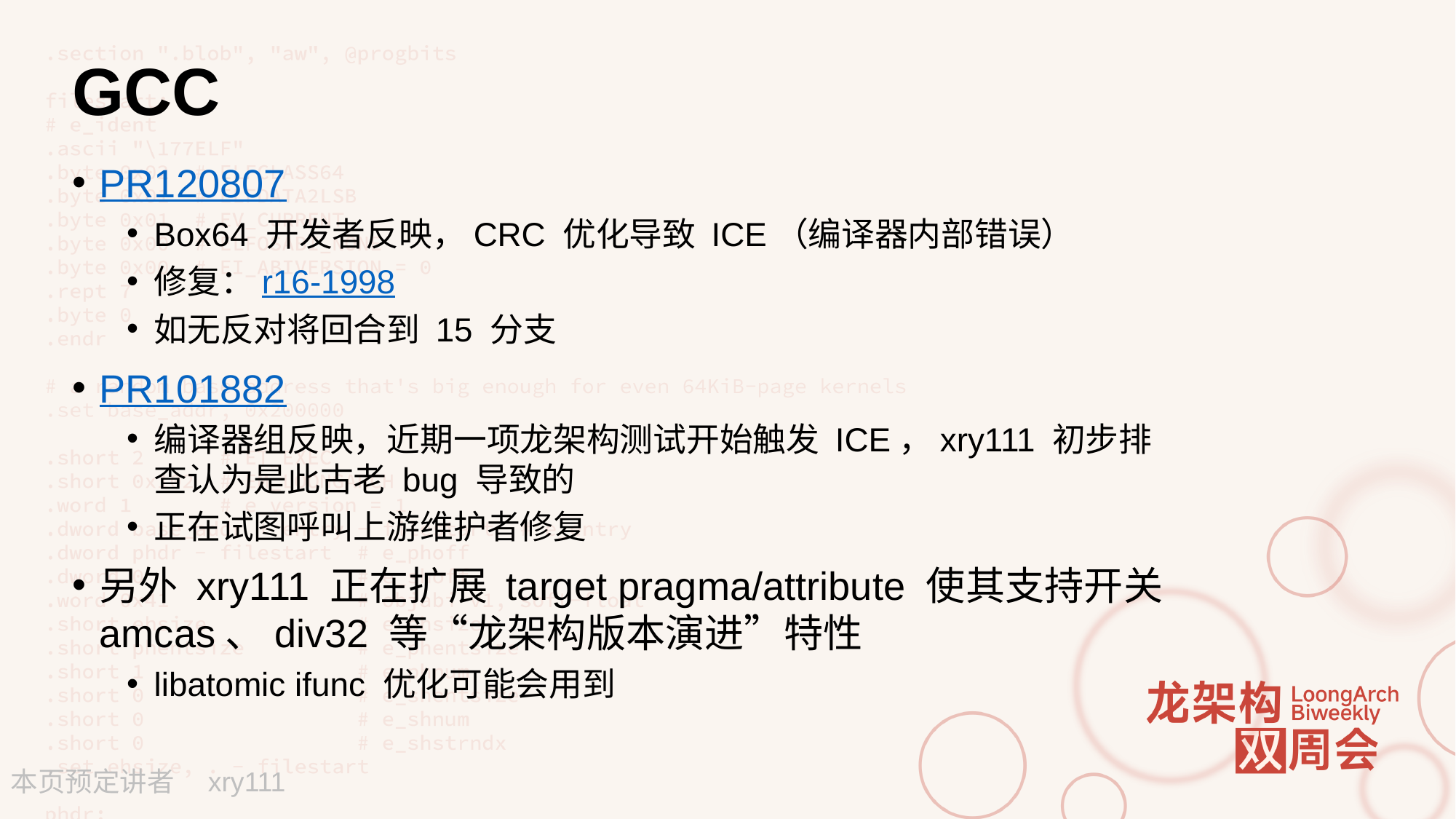

# GCC
PR120807
Box64 开发者反映，CRC 优化导致 ICE（编译器内部错误）
修复：r16-1998
如无反对将回合到 15 分支
PR101882
编译器组反映，近期一项龙架构测试开始触发 ICE，xry111 初步排查认为是此古老 bug 导致的
正在试图呼叫上游维护者修复
另外 xry111 正在扩展 target pragma/attribute 使其支持开关 amcas、div32 等“龙架构版本演进”特性
libatomic ifunc 优化可能会用到
xry111